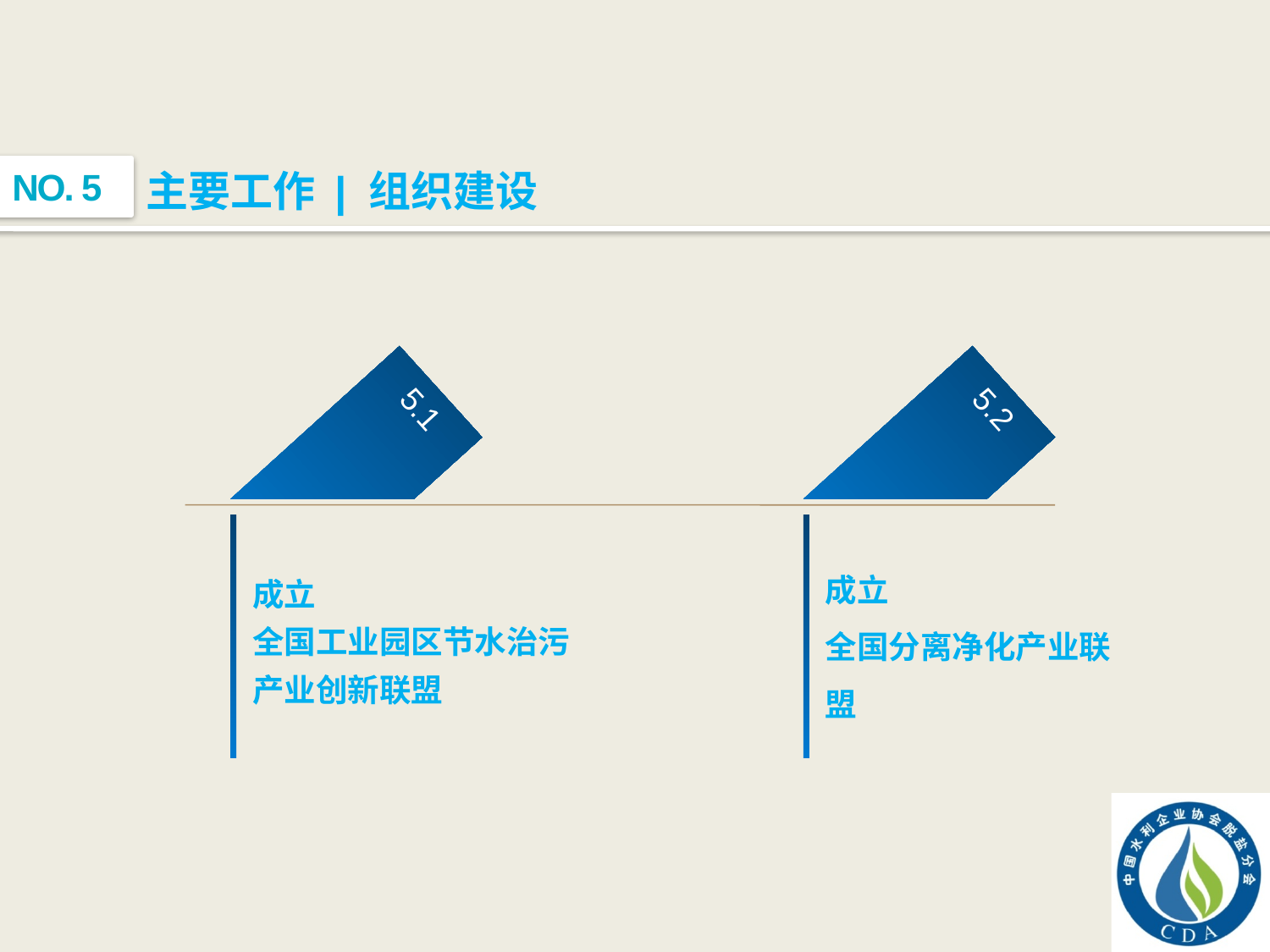

NO. 5
主要工作 | 组织建设

5.1
成立
全国工业园区节水治污产业创新联盟

5.2
成立
全国分离净化产业联盟